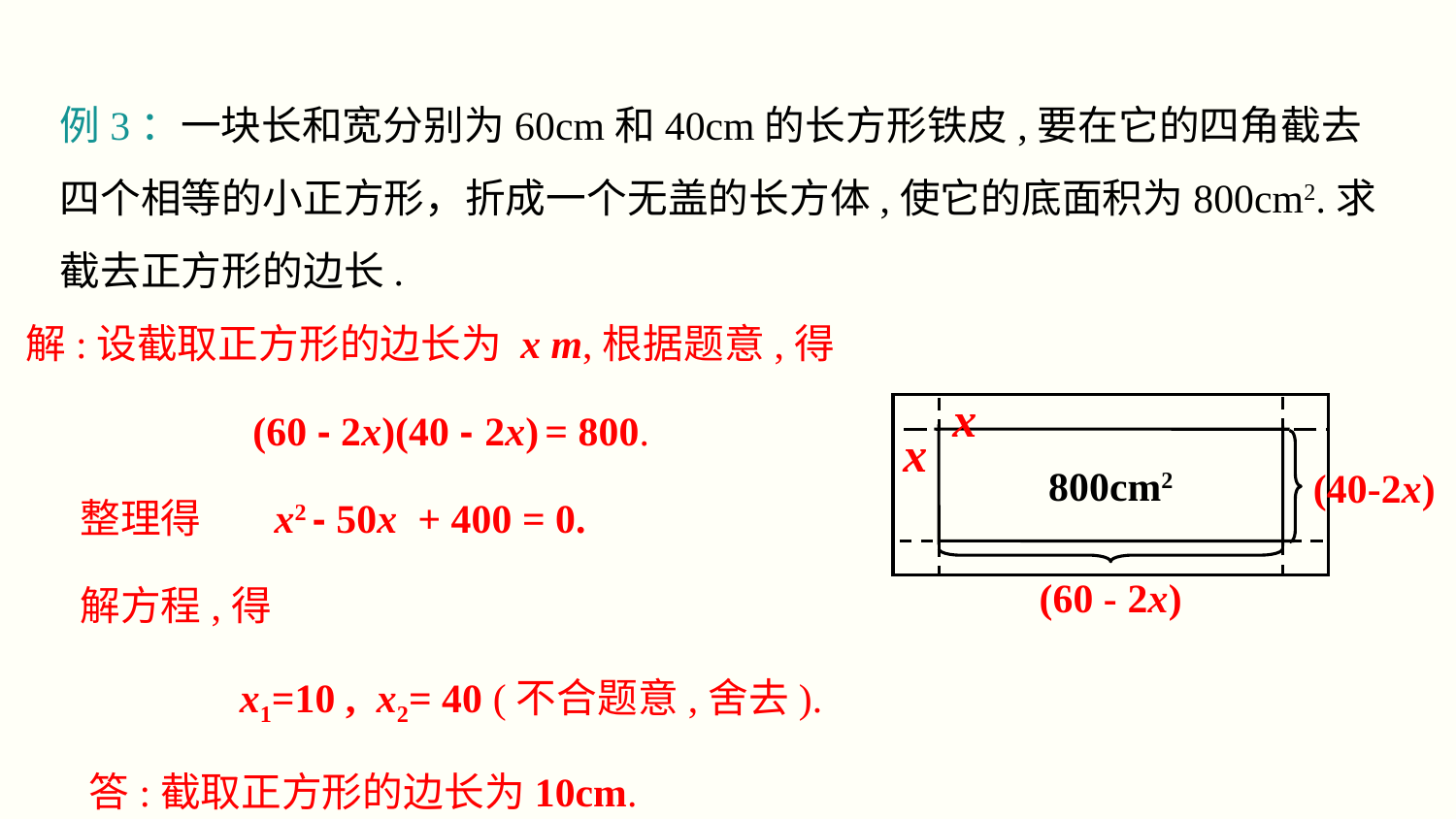

例3：一块长和宽分别为60cm和40cm的长方形铁皮,要在它的四角截去四个相等的小正方形，折成一个无盖的长方体,使它的底面积为800cm2.求截去正方形的边长.
解:设截取正方形的边长为 x m,根据题意,得
           	        (60 - 2x)(40 - 2x) = 800.
     整理得       x2 - 50x  + 400 = 0.
     解方程,得
                     x1=10 ,  x2= 40 (不合题意,舍去).
      答:截取正方形的边长为10cm.
x

800cm2

x

(40-2x)

(60 - 2x)